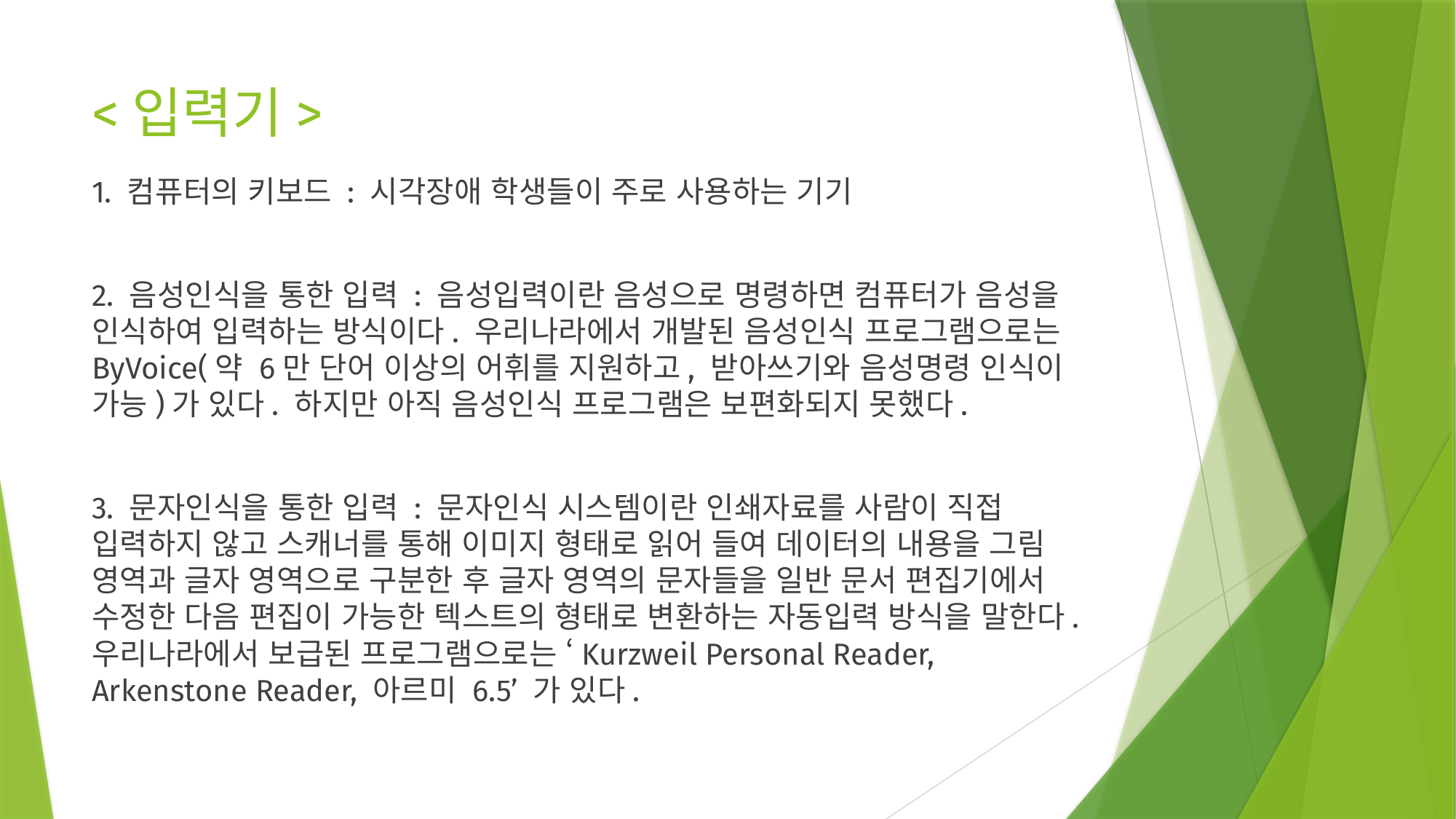

# <입력기>
1. 컴퓨터의 키보드 : 시각장애 학생들이 주로 사용하는 기기

2. 음성인식을 통한 입력 : 음성입력이란 음성으로 명령하면 컴퓨터가 음성을 인식하여 입력하는 방식이다. 우리나라에서 개발된 음성인식 프로그램으로는 ByVoice(약 6만 단어 이상의 어휘를 지원하고, 받아쓰기와 음성명령 인식이 가능)가 있다. 하지만 아직 음성인식 프로그램은 보편화되지 못했다.

3. 문자인식을 통한 입력 : 문자인식 시스템이란 인쇄자료를 사람이 직접 입력하지 않고 스캐너를 통해 이미지 형태로 읽어 들여 데이터의 내용을 그림 영역과 글자 영역으로 구분한 후 글자 영역의 문자들을 일반 문서 편집기에서 수정한 다음 편집이 가능한 텍스트의 형태로 변환하는 자동입력 방식을 말한다. 우리나라에서 보급된 프로그램으로는 ‘Kurzweil Personal Reader, Arkenstone Reader, 아르미 6.5’ 가 있다.